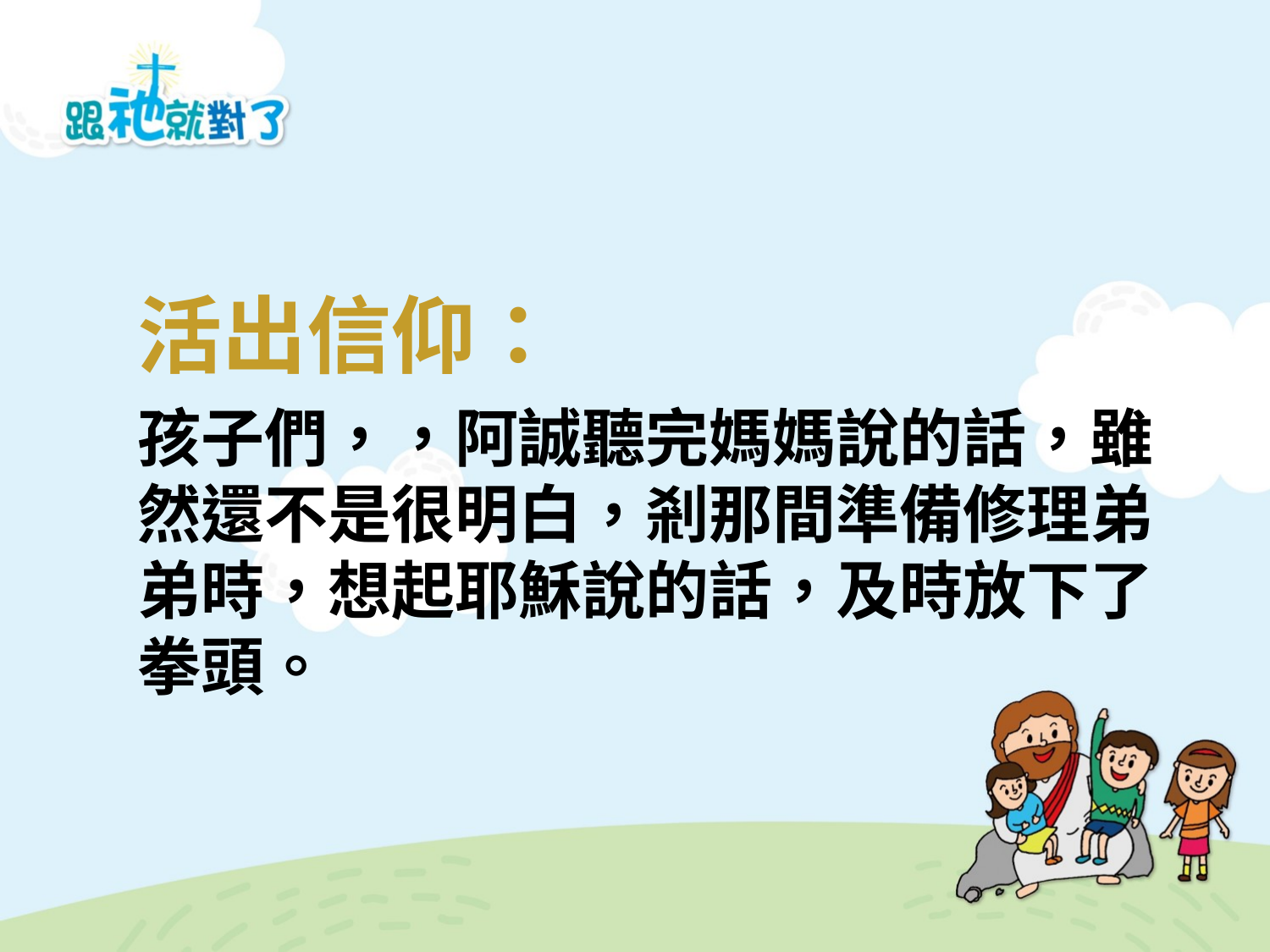

活出信仰：
孩子們，，阿誠聽完媽媽說的話，雖然還不是很明白，剎那間準備修理弟弟時，想起耶穌說的話，及時放下了拳頭。